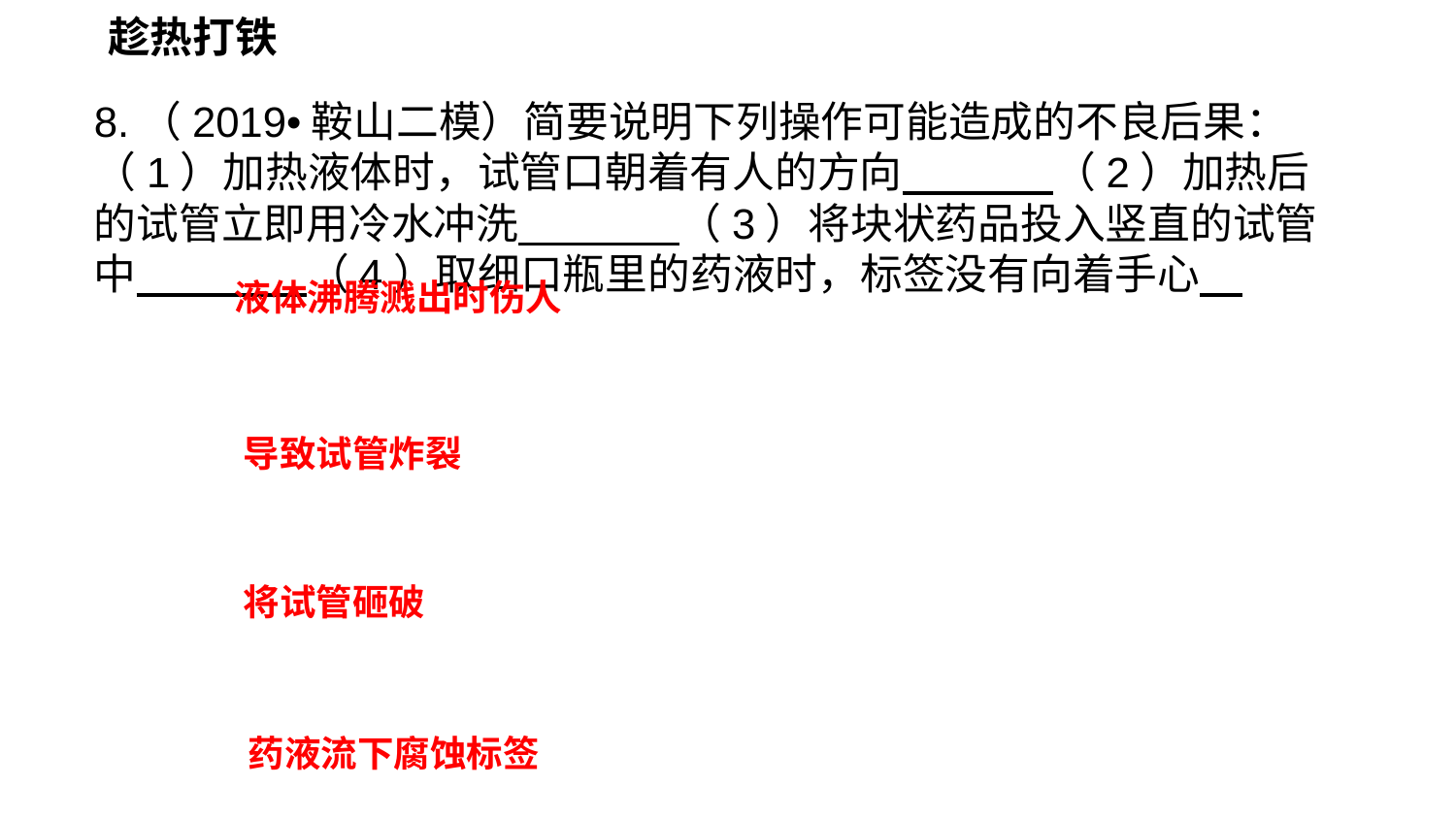

趁热打铁
8.（2019•鞍山二模）简要说明下列操作可能造成的不良后果：（1）加热液体时，试管口朝着有人的方向　       　（2）加热后的试管立即用冷水冲洗　        　（3）将块状药品投入竖直的试管中　         　（4）取细口瓶里的药液时，标签没有向着手心

液体沸腾溅出时伤人
导致试管炸裂
将试管砸破
药液流下腐蚀标签